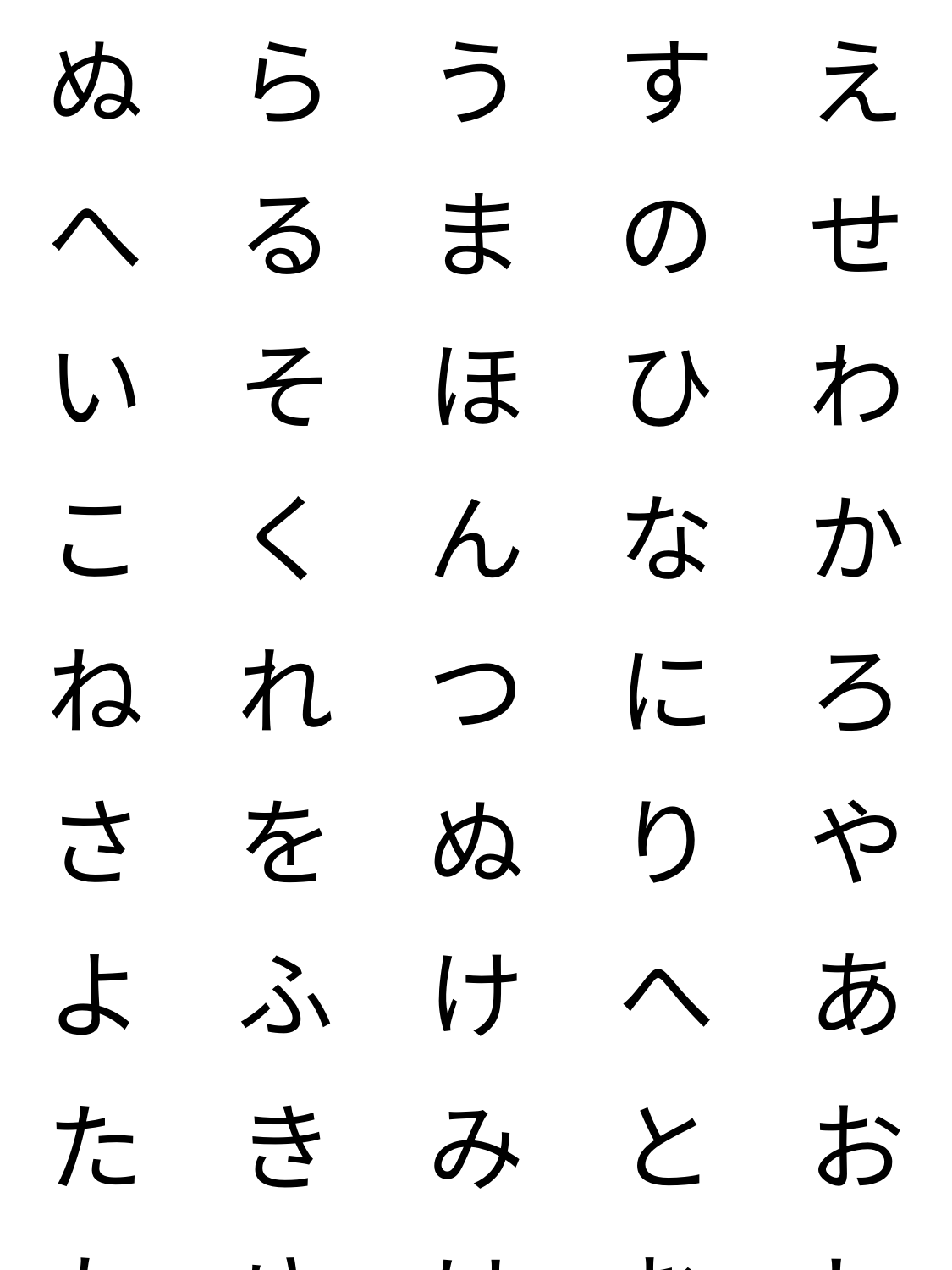

| ぬ | ら | う | す | え |
| --- | --- | --- | --- | --- |
| へ | る | ま | の | せ |
| い | そ | ほ | ひ | わ |
| こ | く | ん | な | か |
| ね | れ | つ | に | ろ |
| さ | を | ぬ | り | や |
| よ | ふ | け | へ | あ |
| た | き | み | と | お |
| も | ゆ | は | む | し |